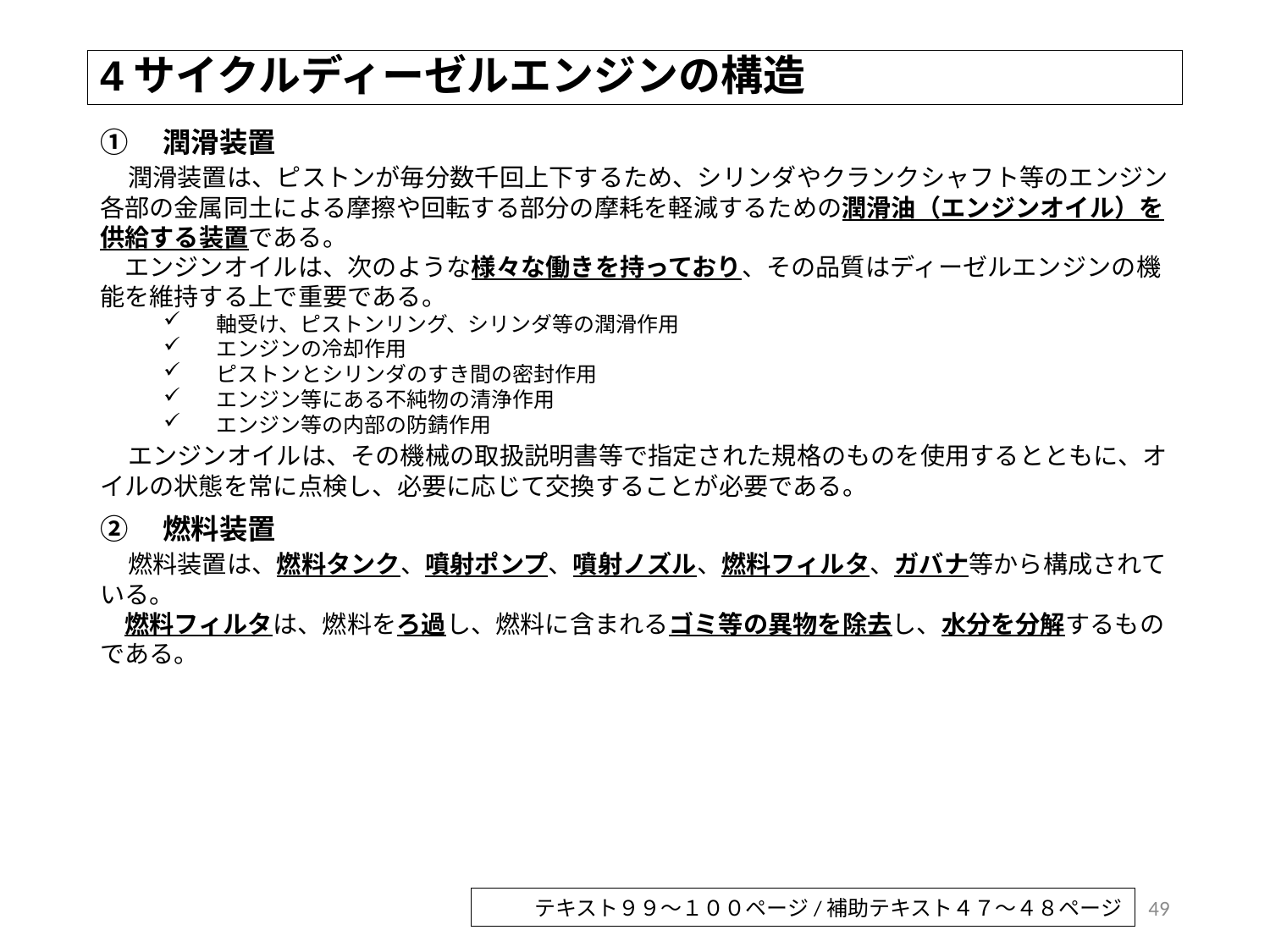

# 4サイクルディーゼルエンジンの構造
①　潤滑装置
　潤滑装置は、ピストンが毎分数千回上下するため、シリンダやクランクシャフト等のエンジン各部の金属同土による摩擦や回転する部分の摩耗を軽減するための潤滑油（エンジンオイル）を供給する装置である。
　エンジンオイルは、次のような様々な働きを持っており、その品質はディーゼルエンジンの機能を維持する上で重要である。
　軸受け、ピストンリング、シリンダ等の潤滑作用
　エンジンの冷却作用
　ピストンとシリンダのすき間の密封作用
　エンジン等にある不純物の清浄作用
　エンジン等の内部の防錆作用
　エンジンオイルは、その機械の取扱説明書等で指定された規格のものを使用するとともに、オイルの状態を常に点検し、必要に応じて交換することが必要である。
②　燃料装置
　燃料装置は、燃料タンク、噴射ポンプ、噴射ノズル、燃料フィルタ、ガバナ等から構成されている。
　燃料フィルタは、燃料をろ過し、燃料に含まれるゴミ等の異物を除去し、水分を分解するものである。
49
テキスト９９～１００ページ/補助テキスト４７～４８ページ